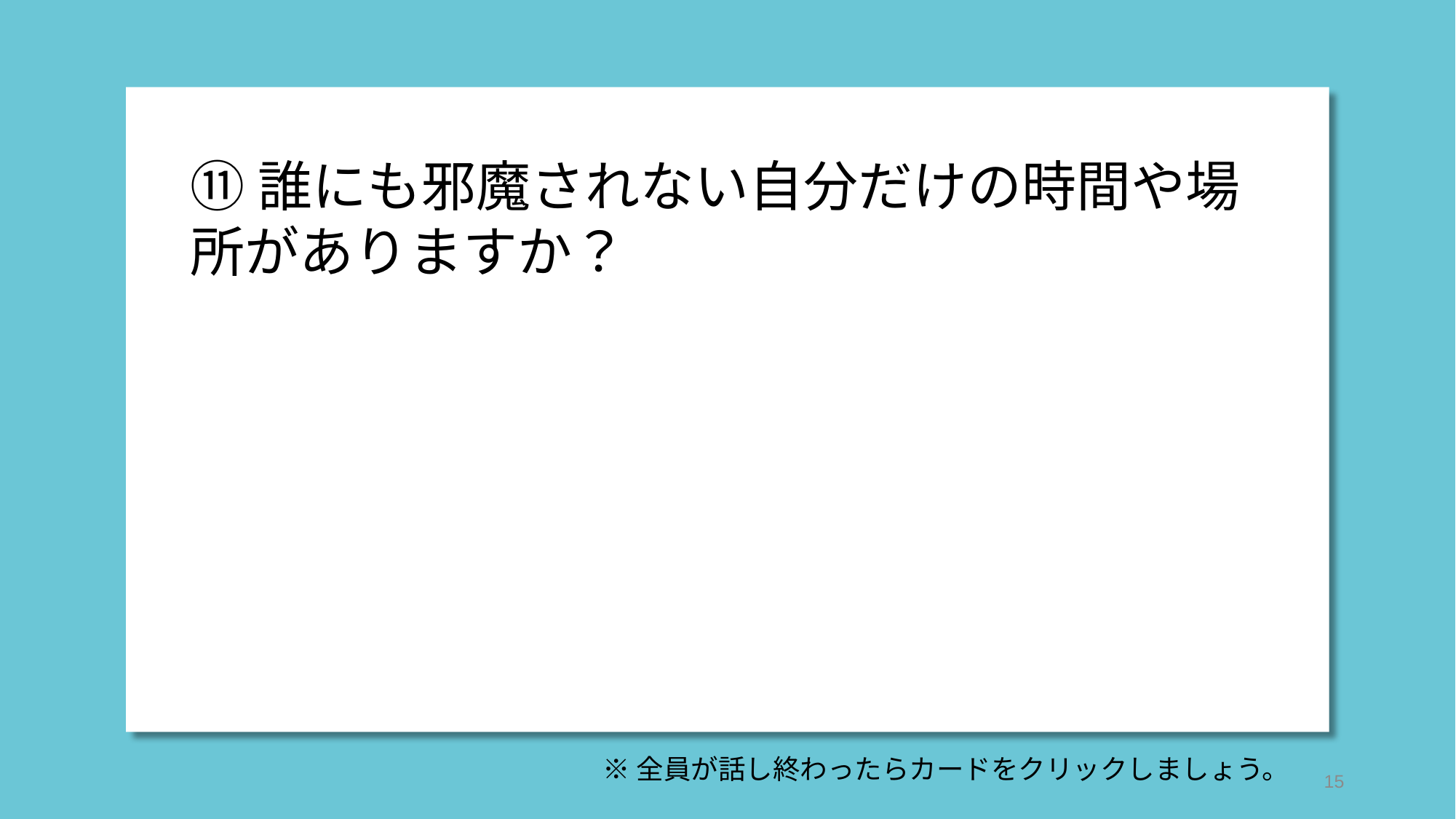

⑪誰にも邪魔されない自分だけの時間や場所がありますか？
※全員が話し終わったらカードをクリックしましょう。
15